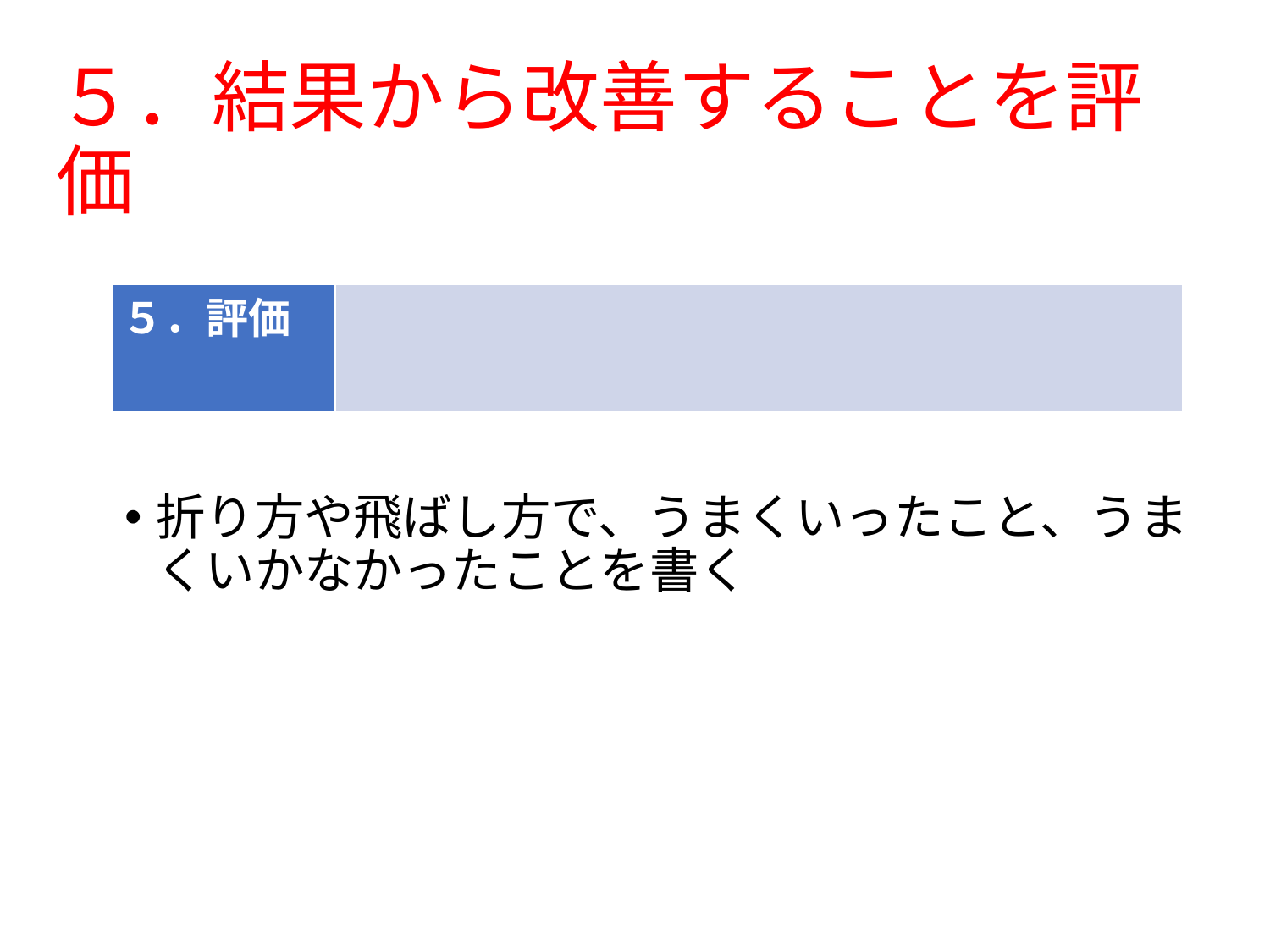

# ５．結果から改善することを評価
| ５．評価 |  |
| --- | --- |
折り方や飛ばし方で、うまくいったこと、うまくいかなかったことを書く